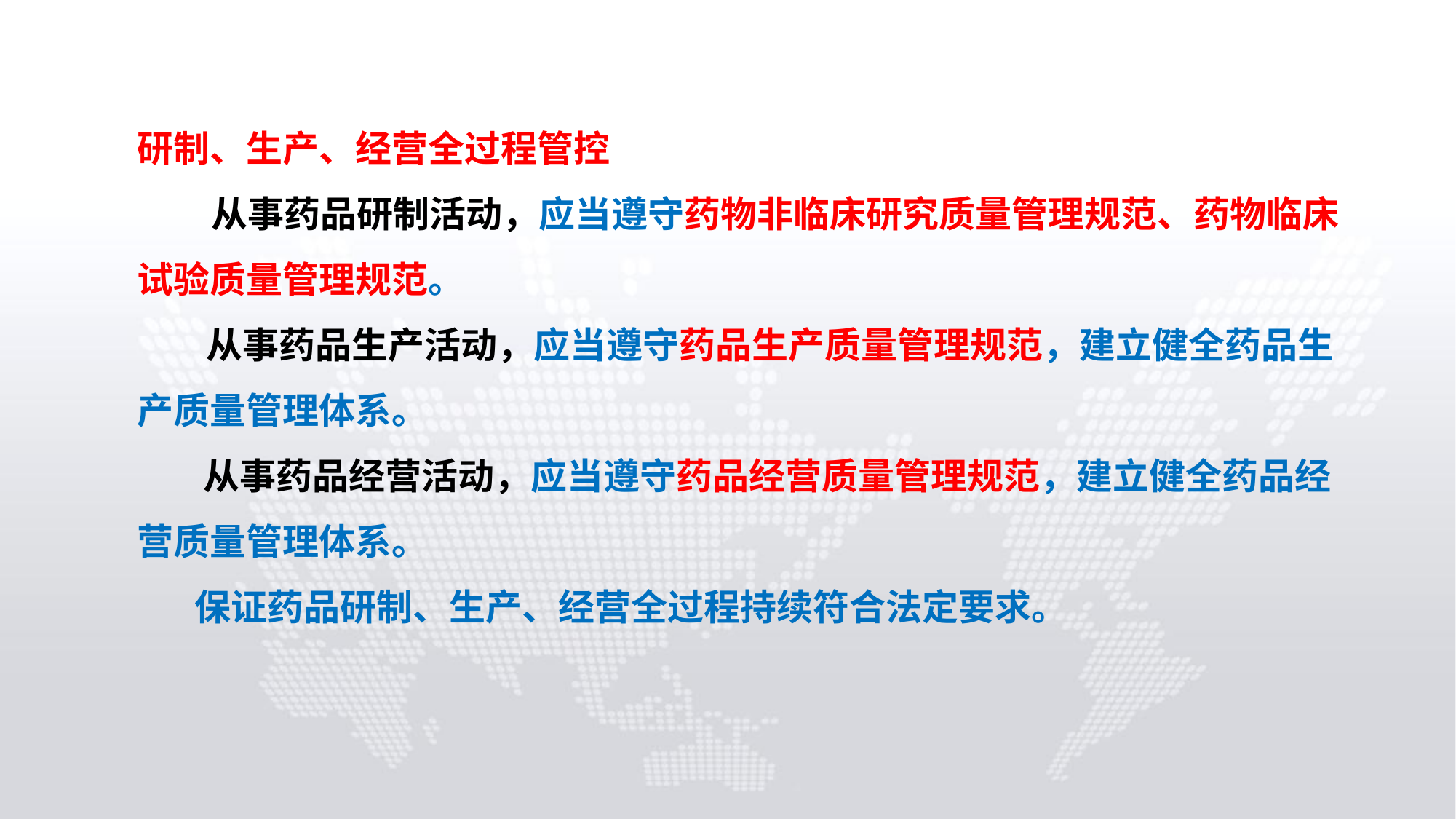

研制、生产、经营全过程管控
        从事药品研制活动，应当遵守药物非临床研究质量管理规范、药物临床试验质量管理规范。
　    从事药品生产活动，应当遵守药品生产质量管理规范，建立健全药品生产质量管理体系。
       从事药品经营活动，应当遵守药品经营质量管理规范，建立健全药品经营质量管理体系。
      保证药品研制、生产、经营全过程持续符合法定要求。